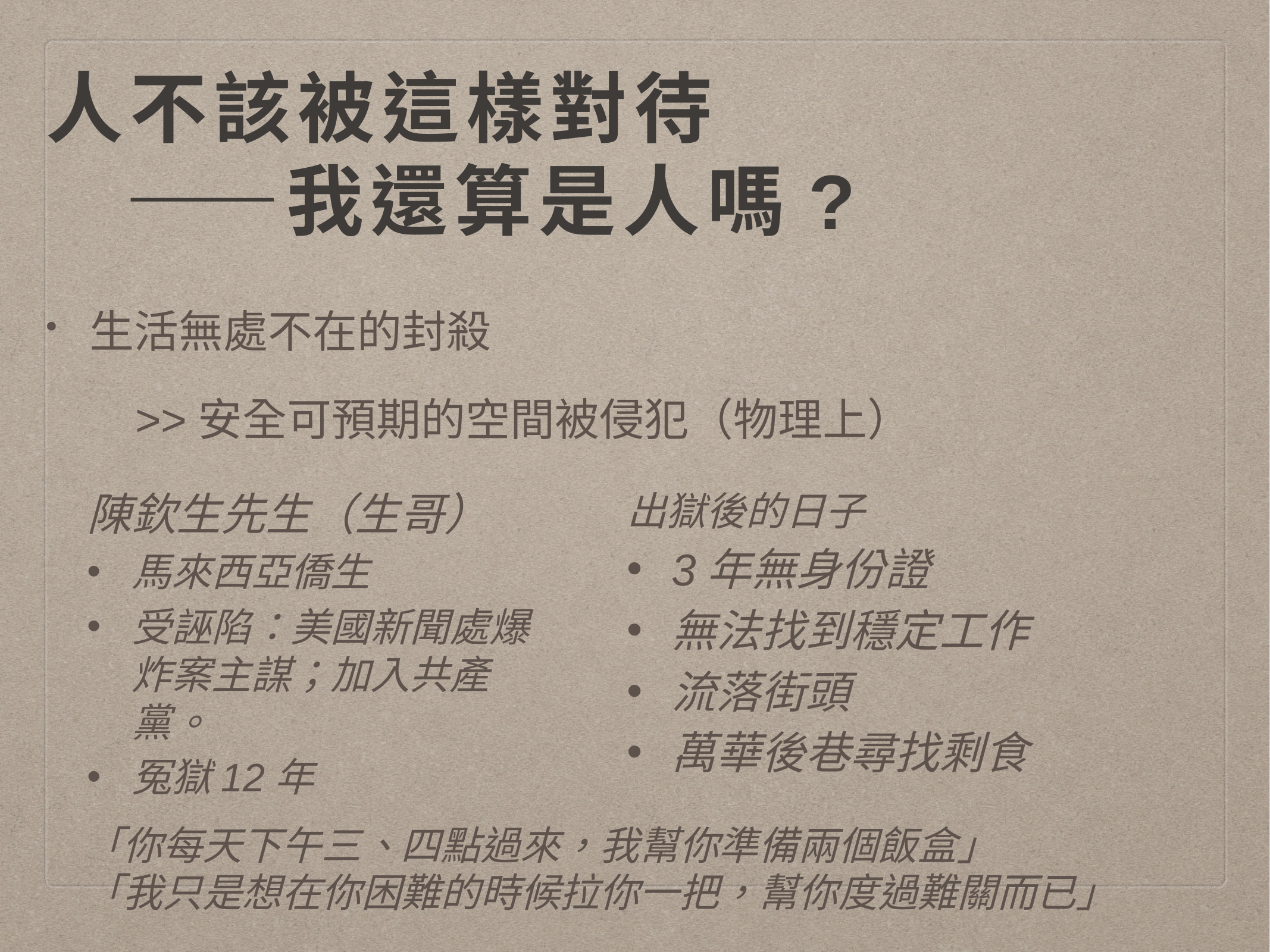

# 人不該被這樣對待 ——我還算是人嗎?
生活無處不在的封殺
	>>安全可預期的空間被侵犯（物理上）
陳欽生先生（生哥）
馬來西亞僑生
受誣陷：美國新聞處爆炸案主謀；加入共產黨。
冤獄12年

出獄後的日子
3年無身份證
無法找到穩定工作
流落街頭
萬華後巷尋找剩食
「你每天下午三、四點過來，我幫你準備兩個飯盒」
「我只是想在你困難的時候拉你一把，幫你度過難關而已」